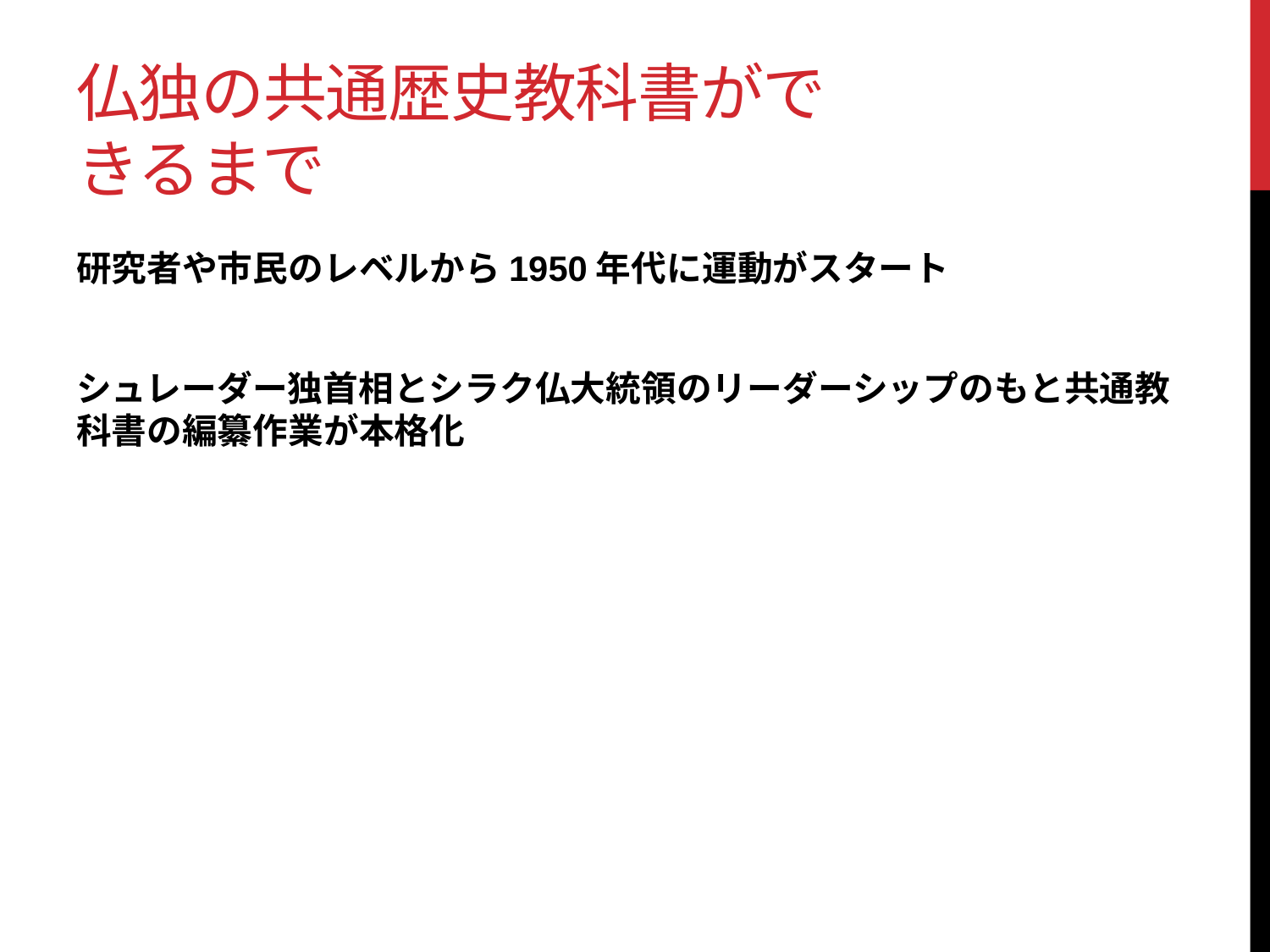

# 仏独の共通歴史教科書ができるまで
研究者や市民のレベルから1950年代に運動がスタート

シュレーダー独首相とシラク仏大統領のリーダーシップのもと共通教科書の編纂作業が本格化